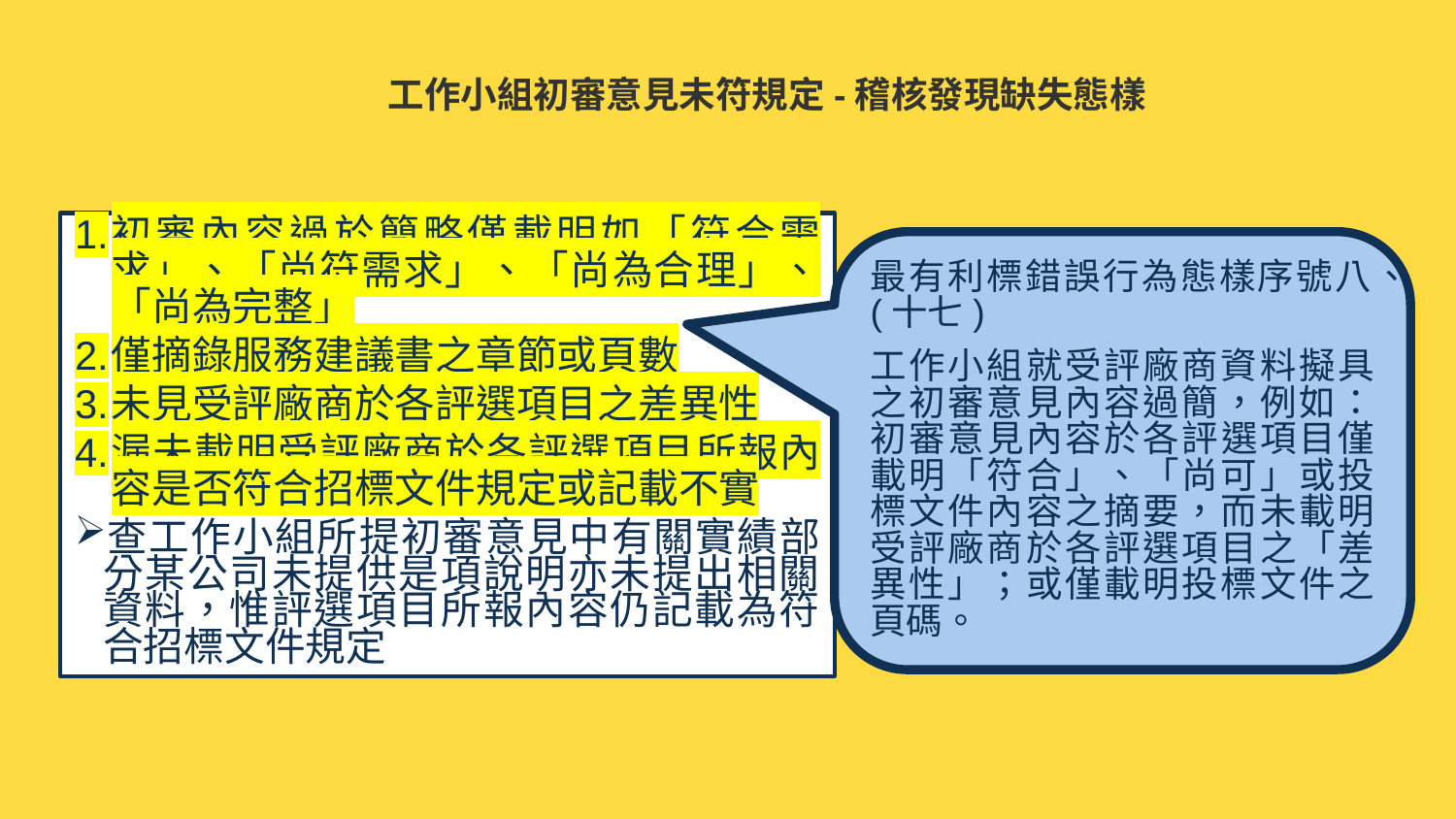

工作小組初審意見未符規定-稽核發現缺失態樣
初審內容過於簡略僅載明如「符合需求」、「尚符需求」、「尚為合理」、「尚為完整」
僅摘錄服務建議書之章節或頁數
未見受評廠商於各評選項目之差異性
漏未載明受評廠商於各評選項目所報內容是否符合招標文件規定或記載不實
查工作小組所提初審意見中有關實績部分某公司未提供是項說明亦未提出相關資料，惟評選項目所報內容仍記載為符合招標文件規定
最有利標錯誤行為態樣序號八、(十七)
工作小組就受評廠商資料擬具之初審意見內容過簡，例如：初審意見內容於各評選項目僅載明「符合」、「尚可」或投標文件內容之摘要，而未載明受評廠商於各評選項目之「差異性」；或僅載明投標文件之頁碼。